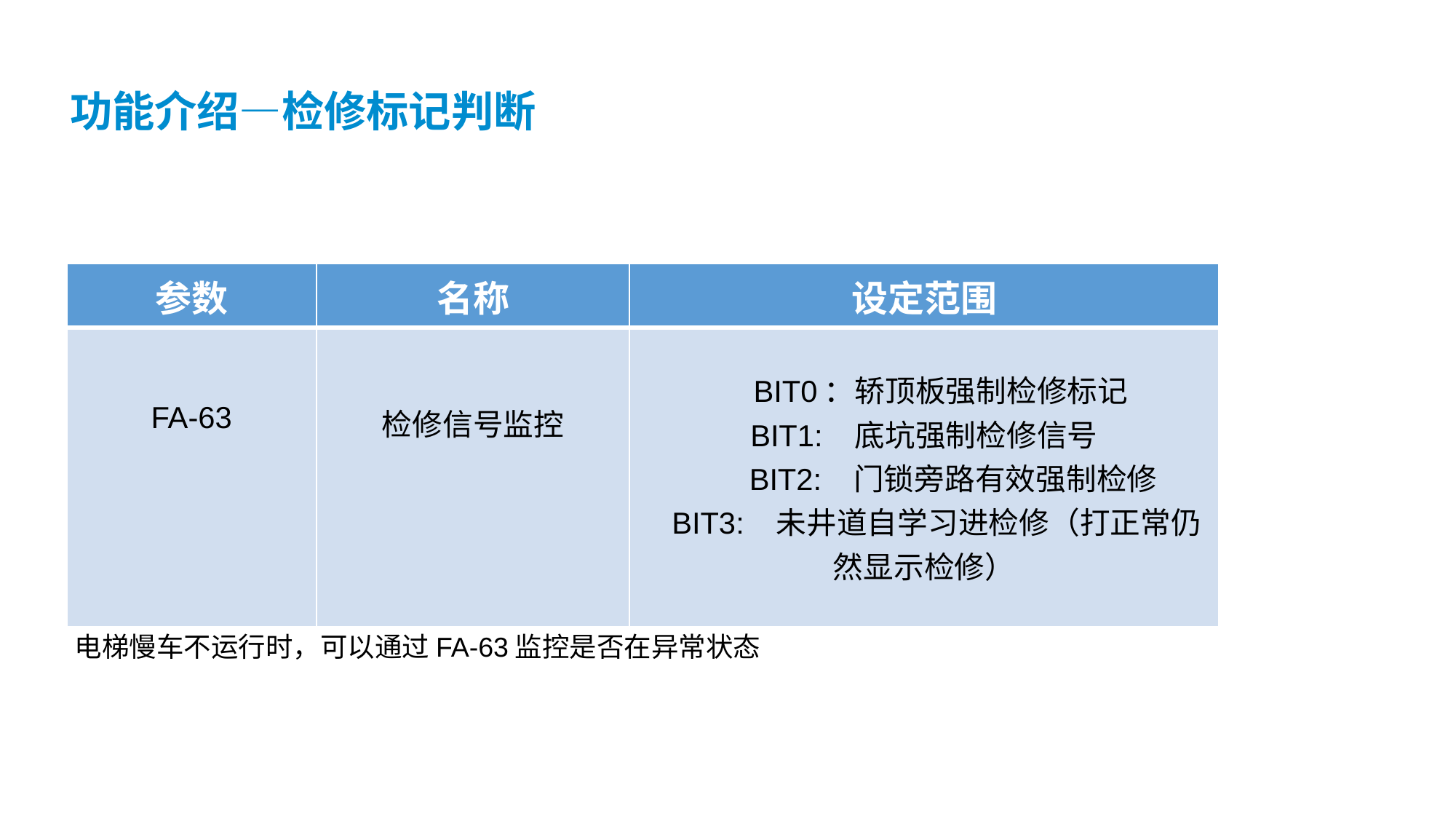

功能介绍—检修标记判断
| 参数 | 名称 | 设定范围 |
| --- | --- | --- |
| FA-63 | 检修信号监控 | BIT0：轿顶板强制检修标记 BIT1: 底坑强制检修信号 BIT2: 门锁旁路有效强制检修 BIT3: 未井道自学习进检修（打正常仍然显示检修） |
电梯慢车不运行时，可以通过FA-63监控是否在异常状态